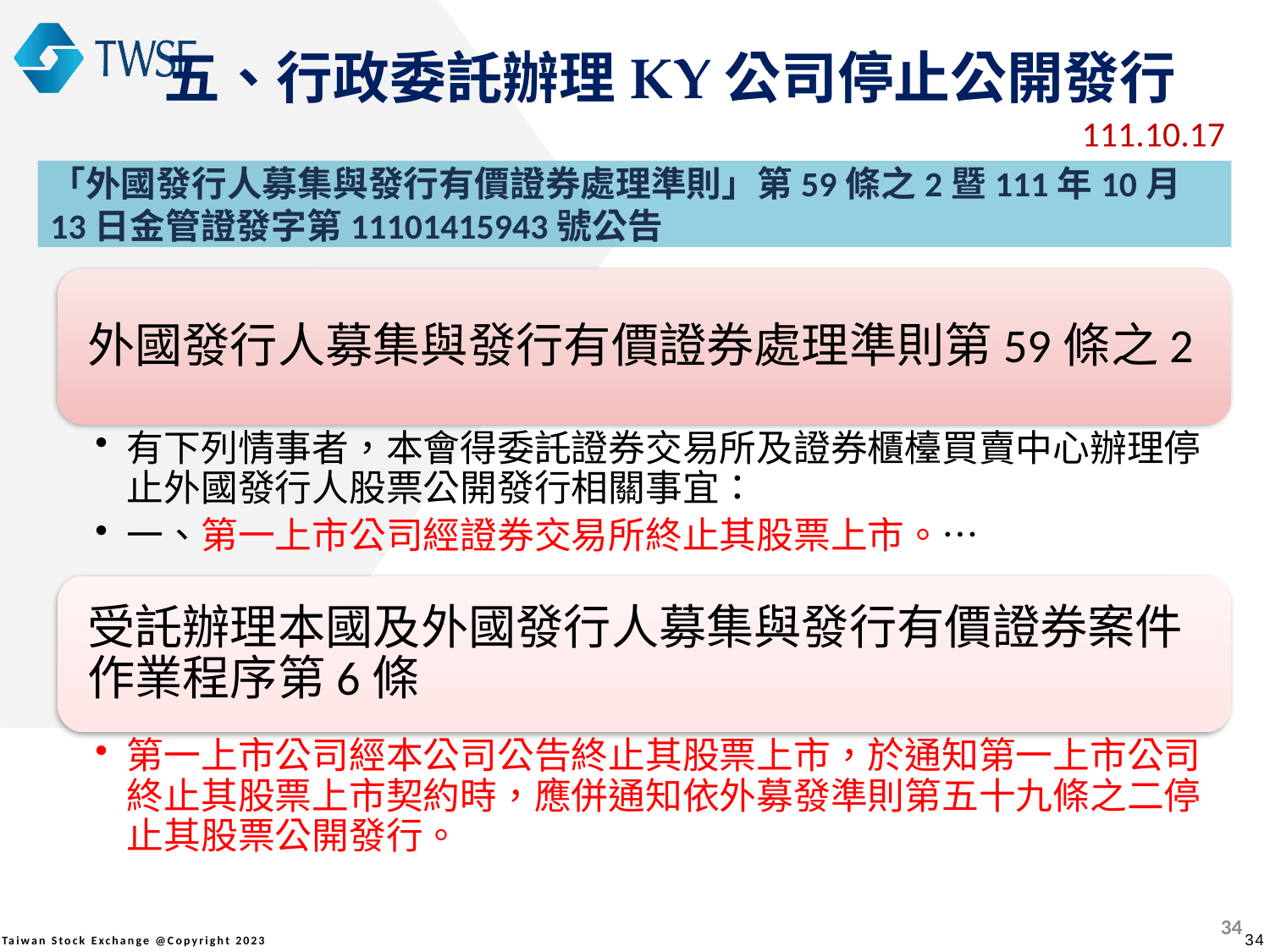

五、行政委託辦理KY公司停止公開發行
111.10.17
「外國發行人募集與發行有價證券處理準則」第59條之2暨111年10月13日金管證發字第11101415943號公告
外國發行人募集與發行有價證券處理準則第59條之2
有下列情事者，本會得委託證券交易所及證券櫃檯買賣中心辦理停止外國發行人股票公開發行相關事宜：
一、第一上市公司經證券交易所終止其股票上市。…
受託辦理本國及外國發行人募集與發行有價證券案件作業程序第6條
第一上市公司經本公司公告終止其股票上市，於通知第一上市公司終止其股票上市契約時，應併通知依外募發準則第五十九條之二停止其股票公開發行。

34
34